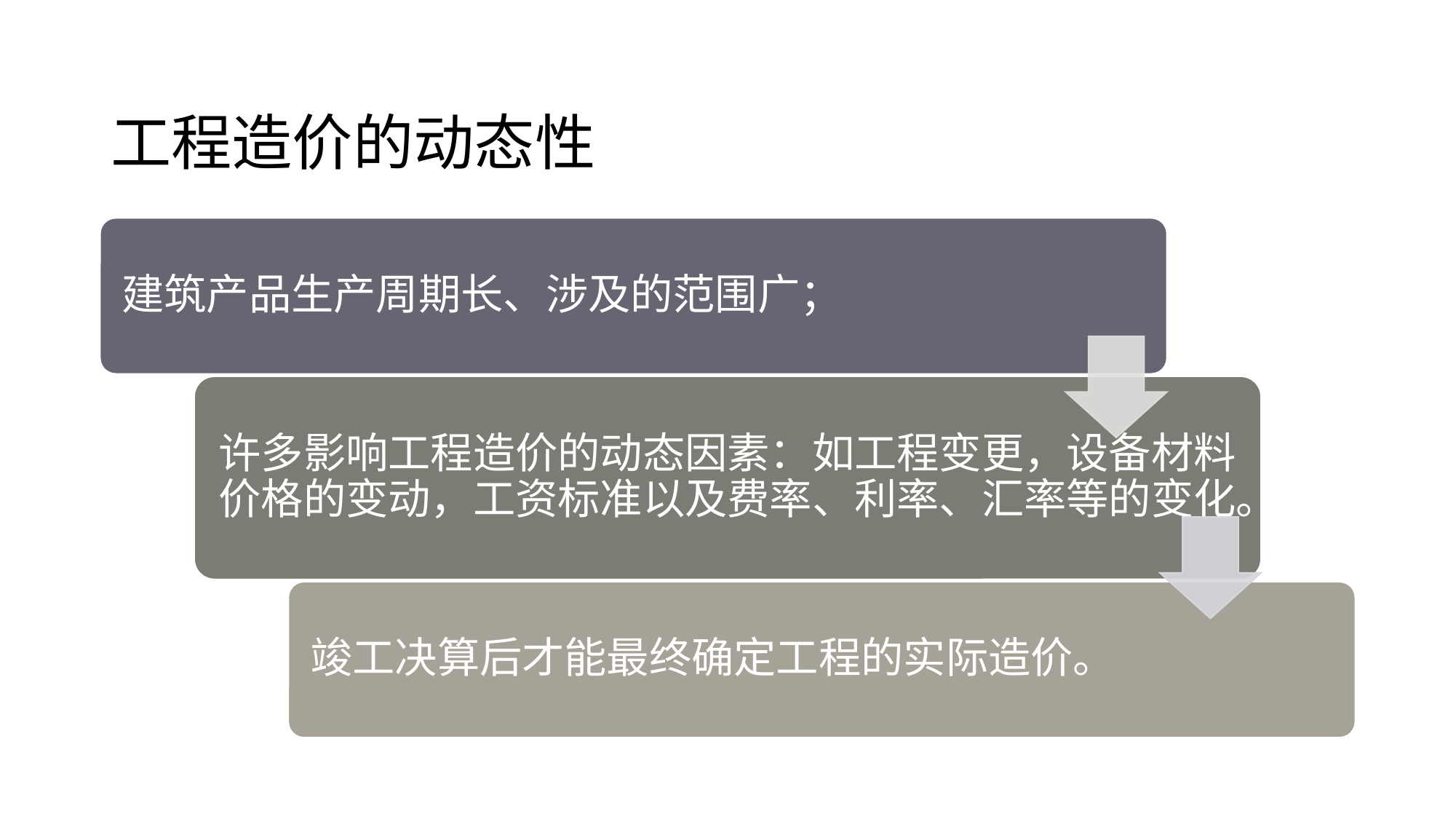

# 工程造价的动态性
建筑产品生产周期长、涉及的范围广；
许多影响工程造价的动态因素：如工程变更，设备材料价格的变动，工资标准以及费率、利率、汇率等的变化。
竣工决算后才能最终确定工程的实际造价。